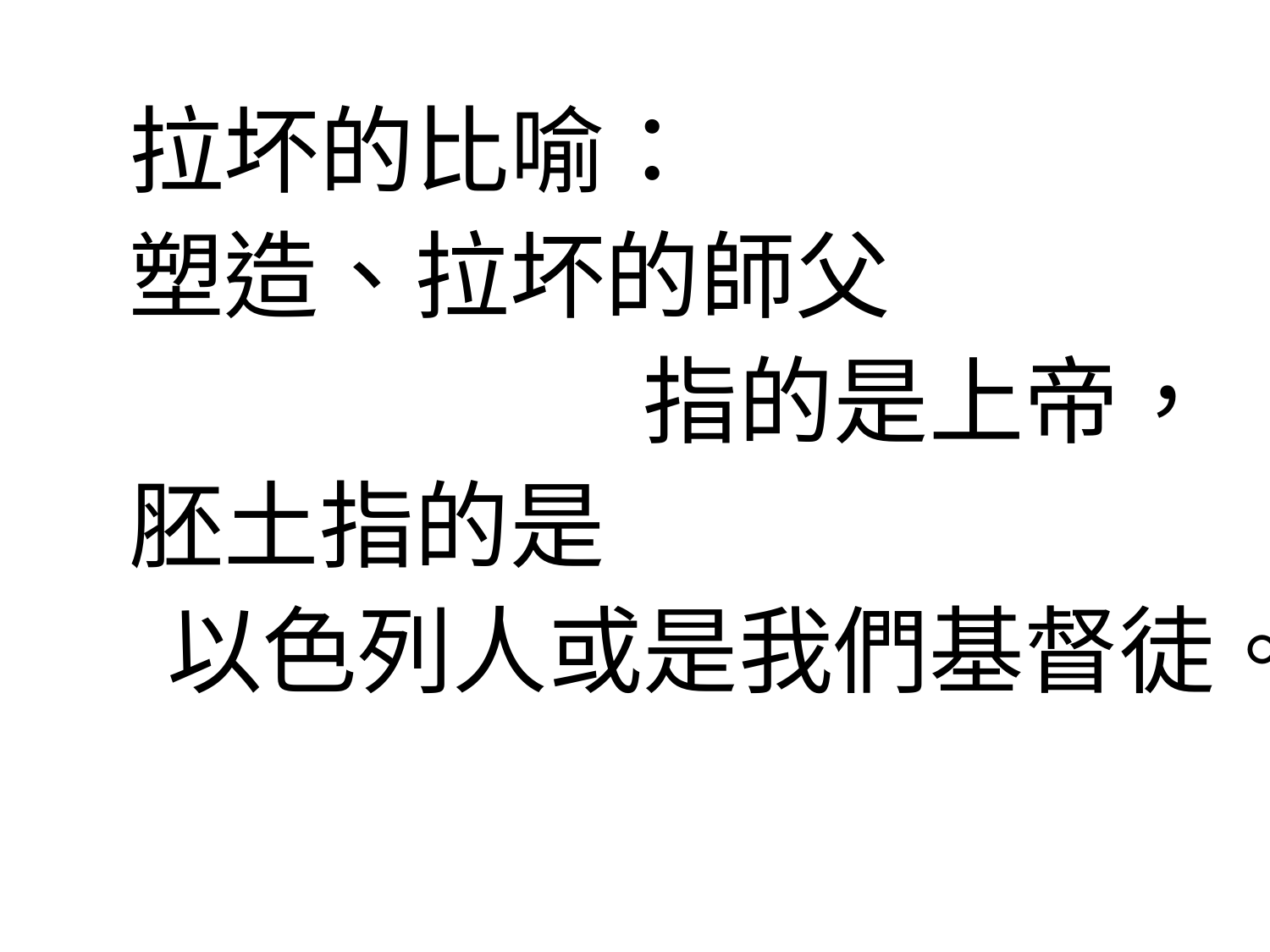

拉坏的比喻：
塑造、拉坏的師父
指的是上帝，
胚土指的是
以色列人或是我們基督徒。